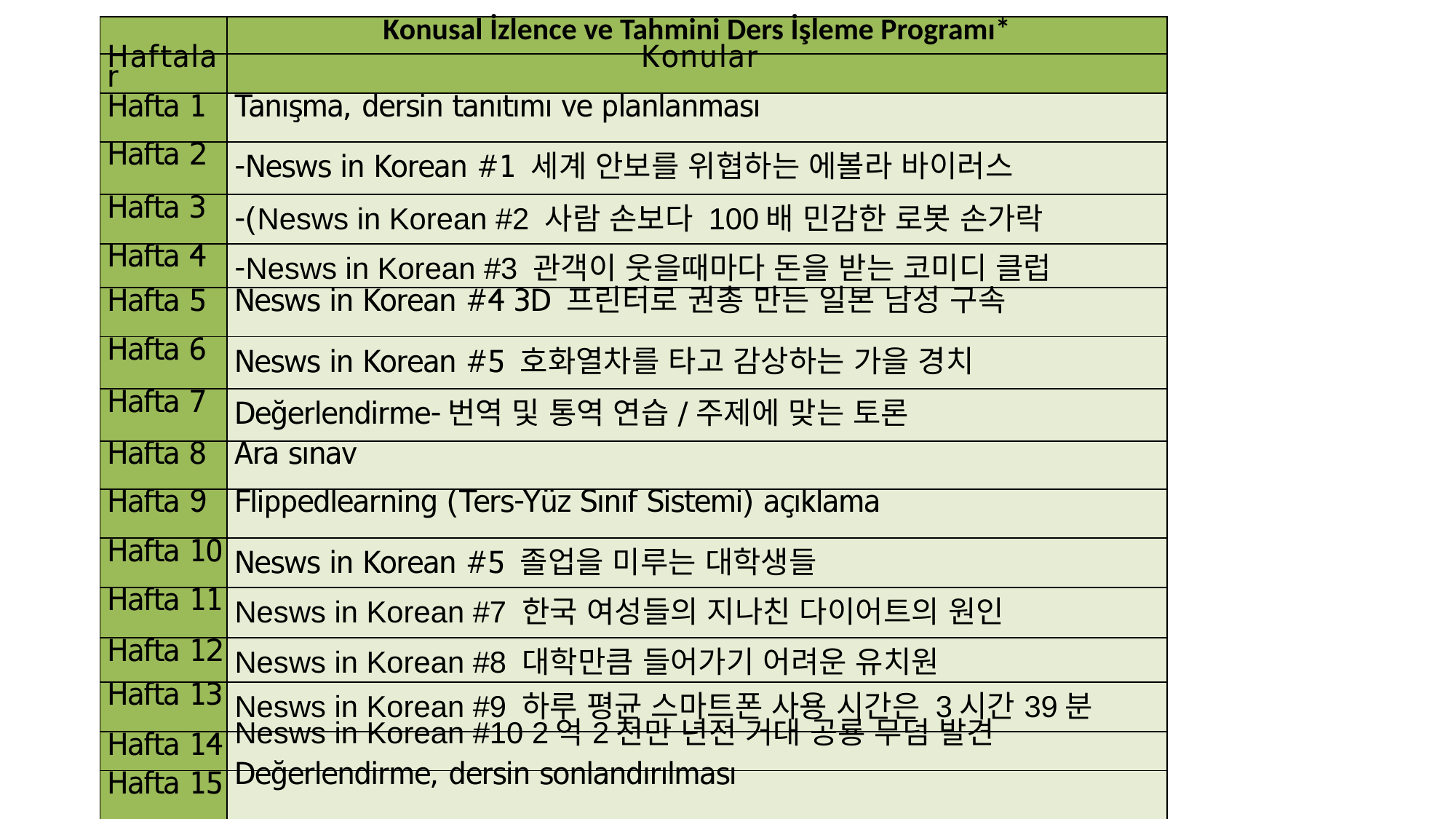

|  | Konusal İzlence ve Tahmini Ders İşleme Programı\* |
| --- | --- |
| Haftalar | Konular |
| Hafta 1 | Tanışma, dersin tanıtımı ve planlanması |
| Hafta 2 | -Nesws in Korean #1 세계 안보를 위협하는 에볼라 바이러스 |
| Hafta 3 | -(Nesws in Korean #2 사람 손보다 100배 민감한 로봇 손가락 |
| Hafta 4 | -Nesws in Korean #3 관객이 웃을때마다 돈을 받는 코미디 클럽 |
| Hafta 5 | Nesws in Korean #4 3D 프린터로 권총 만든 일본 남성 구속 |
| Hafta 6 | Nesws in Korean #5 호화열차를 타고 감상하는 가을 경치 |
| Hafta 7 | Değerlendirme-번역 및 통역 연습/주제에 맞는 토론 |
| Hafta 8 | Ara sınav |
| Hafta 9 | Flippedlearning (Ters-Yüz Sınıf Sistemi) açıklama |
| Hafta 10 | Nesws in Korean #5 졸업을 미루는 대학생들 |
| Hafta 11 | Nesws in Korean #7 한국 여성들의 지나친 다이어트의 원인 |
| Hafta 12 | Nesws in Korean #8 대학만큼 들어가기 어려운 유치원 |
| Hafta 13 | Nesws in Korean #9 하루 평균 스마트폰 사용 시간은 3시간39분 |
| Hafta 14 | Nesws in Korean #10 2억2천만 년전 거대 공룡 무덤 발견 |
| Hafta 15 | Değerlendirme, dersin sonlandırılması |
#